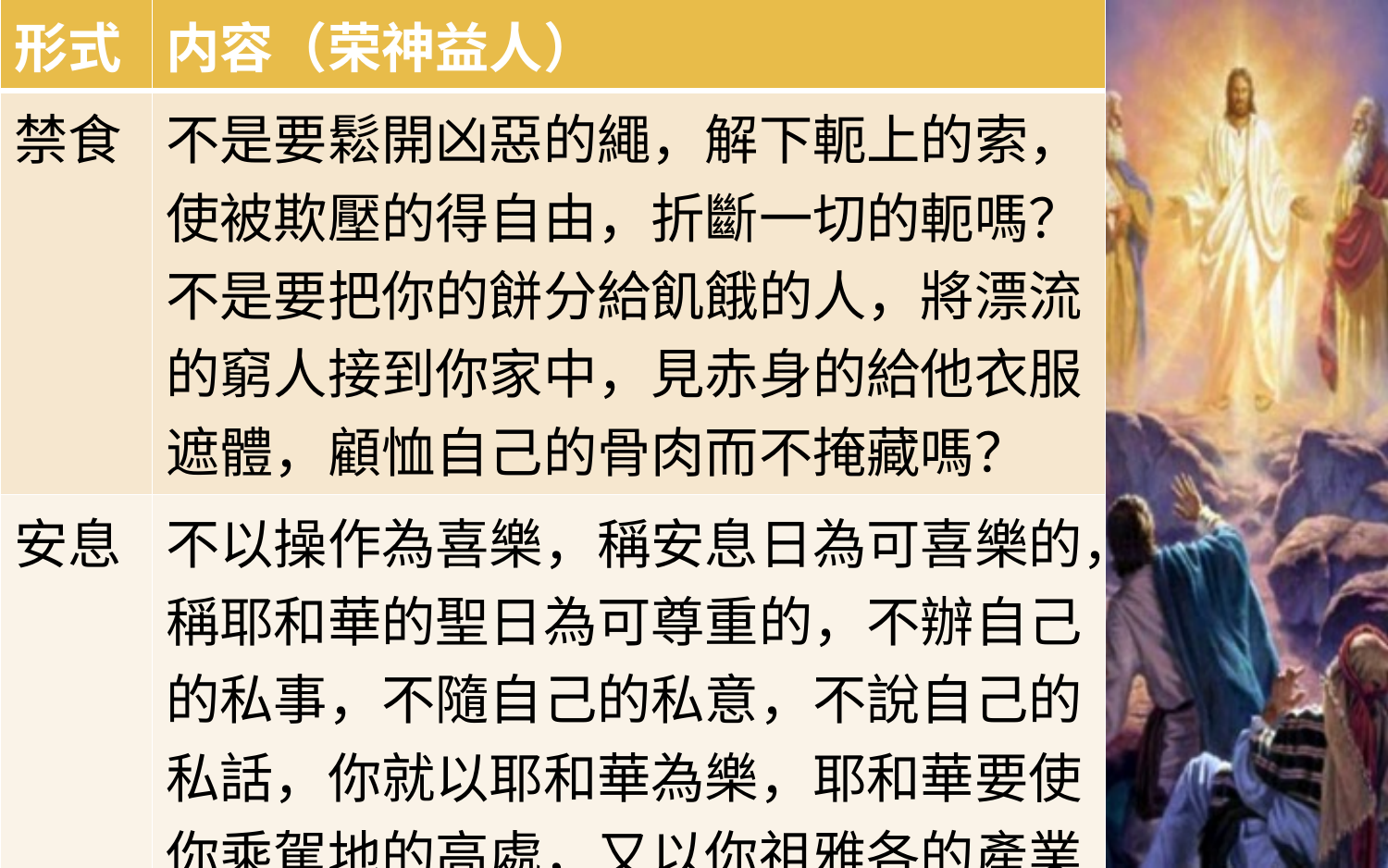

| 形式 | 内容（荣神益人） |
| --- | --- |
| 禁食 | 不是要鬆開凶惡的繩，解下軛上的索，使被欺壓的得自由，折斷一切的軛嗎？ 不是要把你的餅分給飢餓的人，將漂流的窮人接到你家中，見赤身的給他衣服遮體，顧恤自己的骨肉而不掩藏嗎？ |
| 安息 | 不以操作為喜樂，稱安息日為可喜樂的，稱耶和華的聖日為可尊重的，不辦自己的私事，不隨自己的私意，不說自己的私話，你就以耶和華為樂，耶和華要使你乘駕地的高處，又以你祖雅各的產業養育你。 |